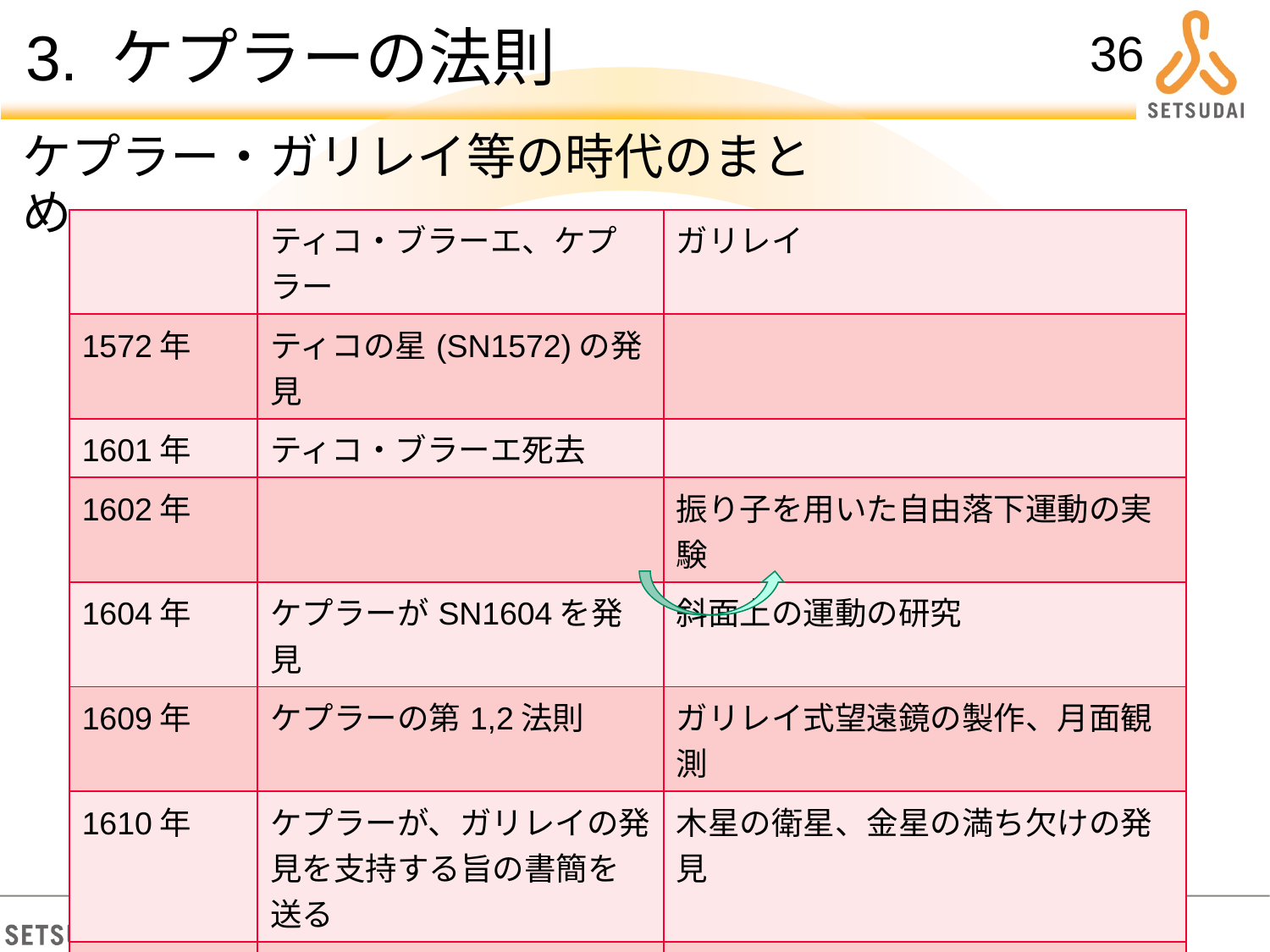

# 3. ケプラーの法則
36
ケプラー・ガリレイ等の時代のまとめ
|  | ティコ・ブラーエ、ケプラー | ガリレイ |
| --- | --- | --- |
| 1572年 | ティコの星(SN1572)の発見 |  |
| 1601年 | ティコ・ブラーエ死去 |  |
| 1602年 |  | 振り子を用いた自由落下運動の実験 |
| 1604年 | ケプラーがSN1604を発見 | 斜面上の運動の研究 |
| 1609年 | ケプラーの第1,2法則 | ガリレイ式望遠鏡の製作、月面観測 |
| 1610年 | ケプラーが、ガリレイの発見を支持する旨の書簡を送る | 木星の衛星、金星の満ち欠けの発見 |
| 1611年 | ケプラー式望遠鏡の考案 |  |
| 1613年 |  | 太陽黒点の発見 |
| 1616年 |  | 第1回宗教裁判 |
| 1619年 | ケプラーの第3法則 |  |